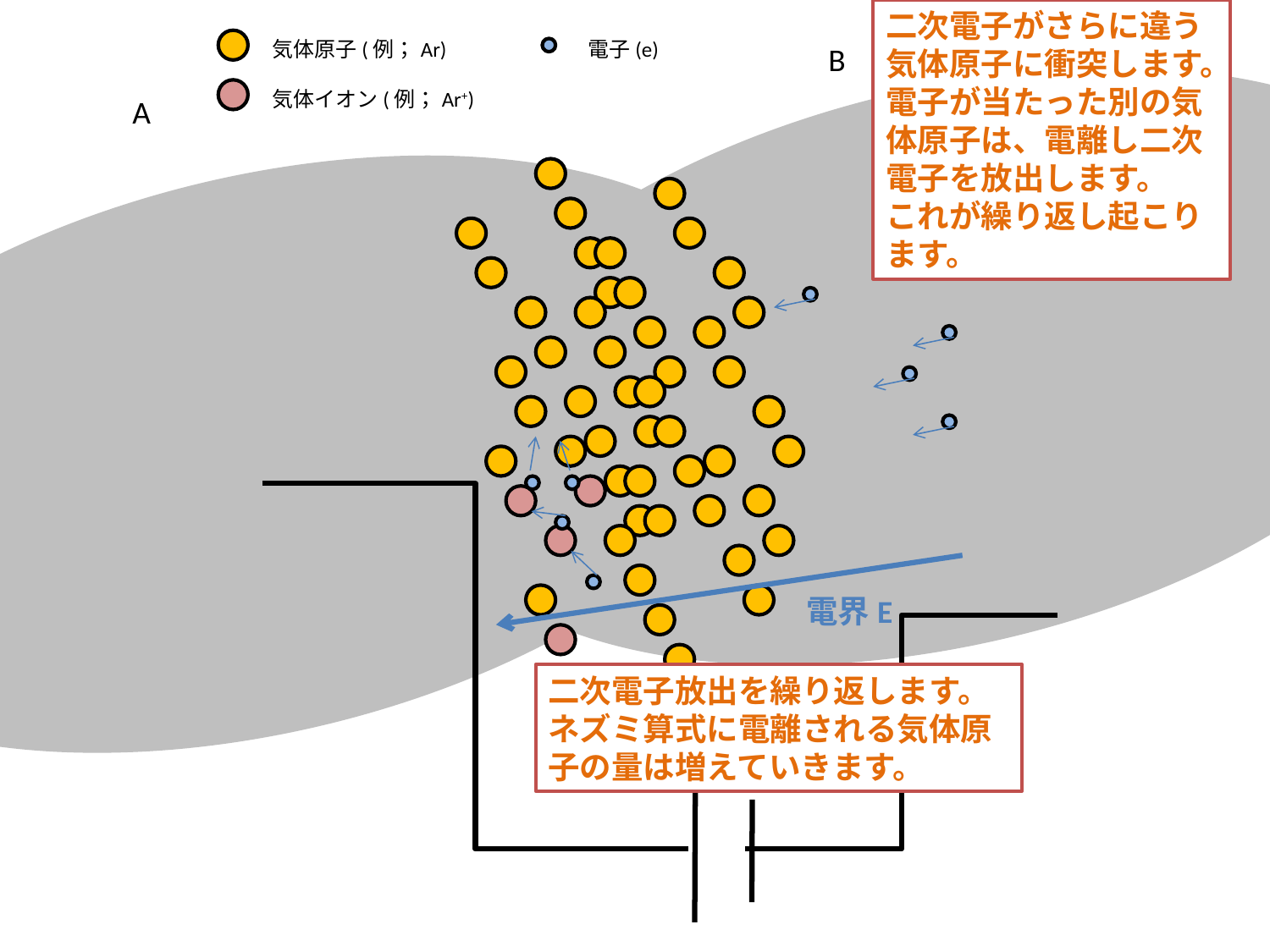

二次電子がさらに違う気体原子に衝突します。
電子が当たった別の気体原子は、電離し二次電子を放出します。
これが繰り返し起こります。
気体原子(例；Ar)
電子(e)

B
A

気体イオン(例；Ar+)
気体原子(例；Ar)

電界E

二次電子放出を繰り返します。
ネズミ算式に電離される気体原子の量は増えていきます。